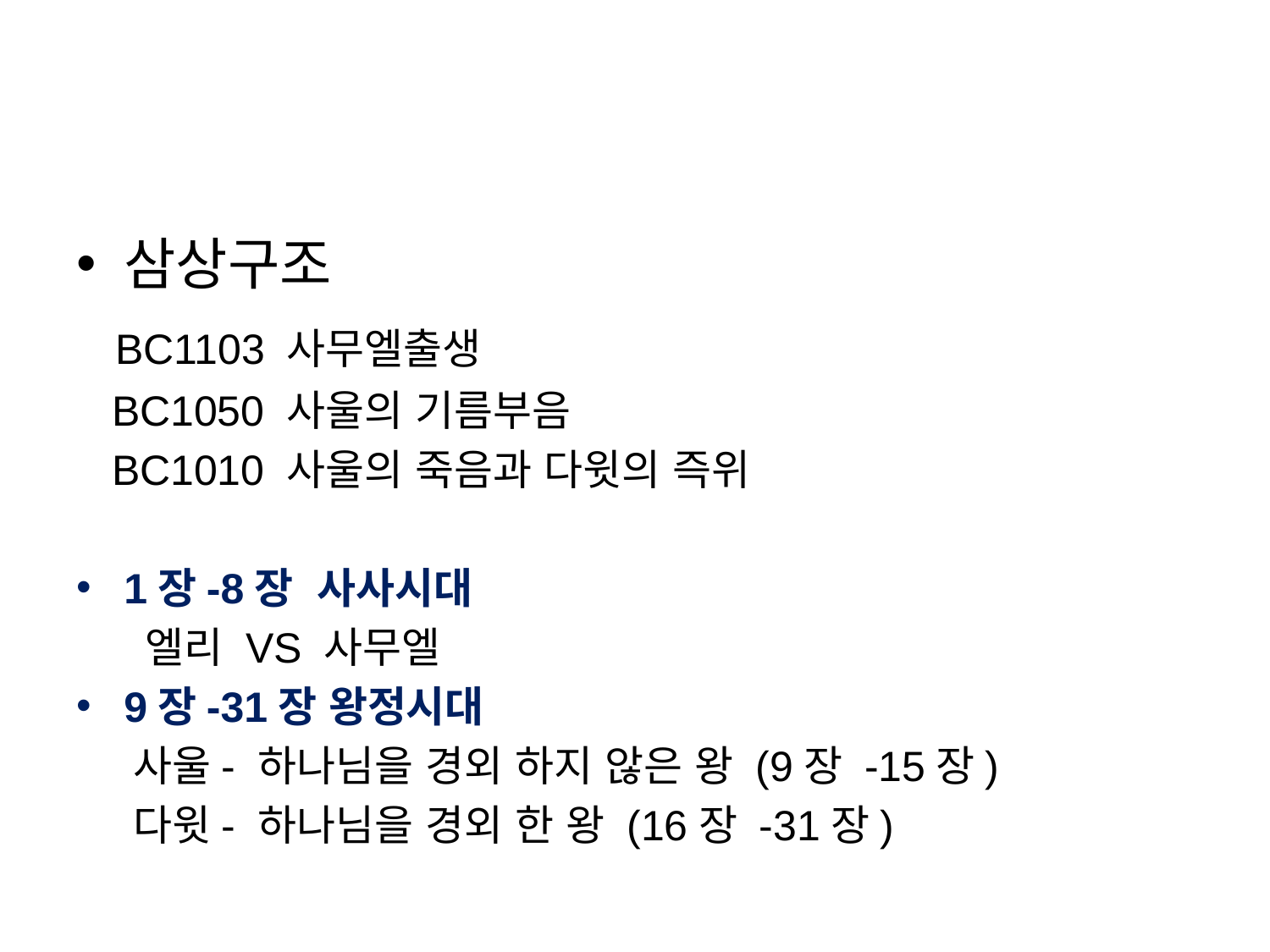

#
삼상구조
   BC1103 사무엘출생
   BC1050 사울의 기름부음
   BC1010 사울의 죽음과 다윗의 즉위

1장-8장  사사시대
     엘리 VS 사무엘
9장-31장 왕정시대
    사울- 하나님을 경외 하지 않은 왕 (9장 -15장)
    다윗- 하나님을 경외 한 왕 (16장 -31장)